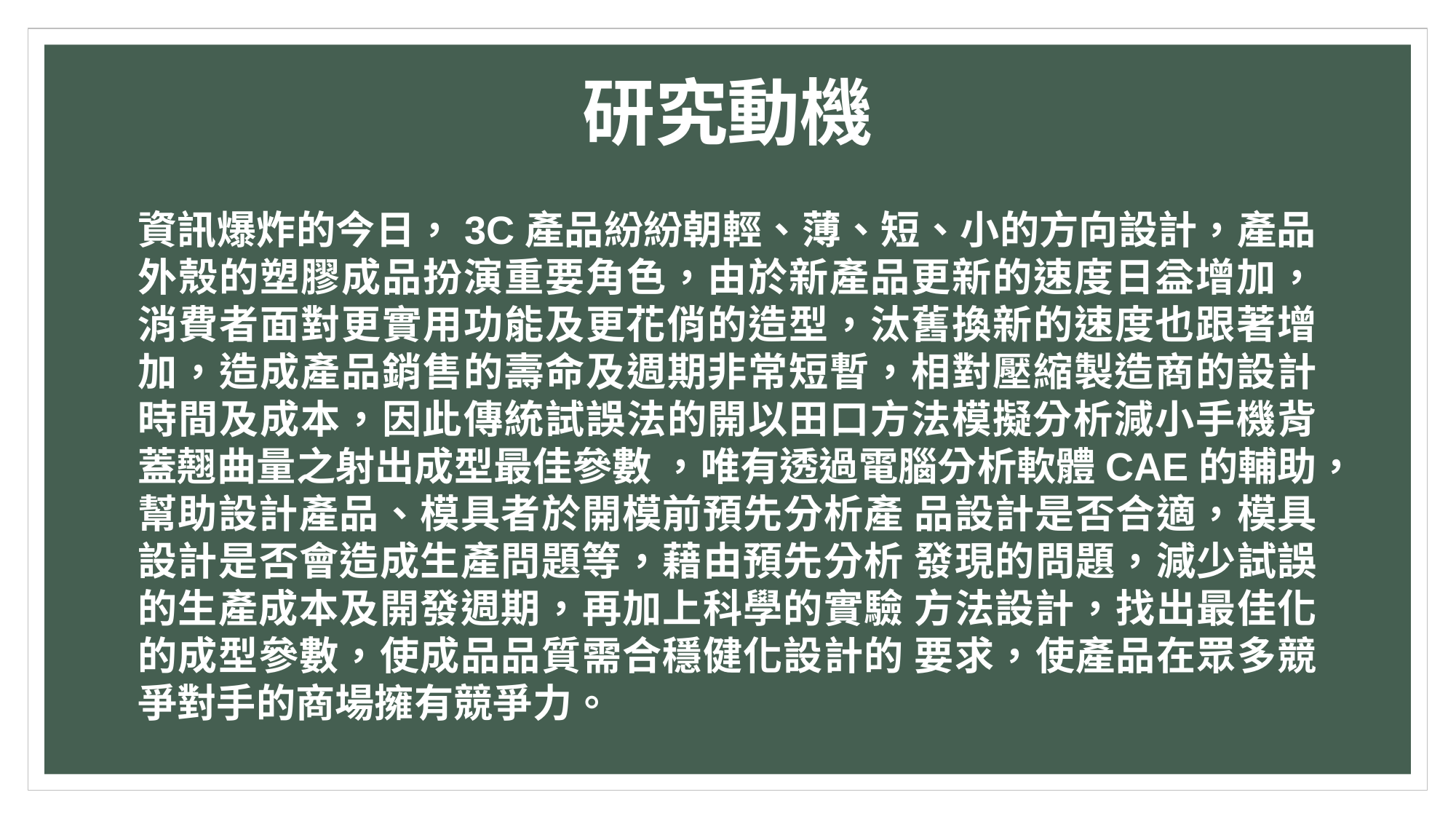

研究動機
資訊爆炸的今日，3C產品紛紛朝輕、薄、短、小的方向設計，產品外殼的塑膠成品扮演重要角色，由於新產品更新的速度日益增加，消費者面對更實用功能及更花俏的造型，汰舊換新的速度也跟著增加，造成產品銷售的壽命及週期非常短暫，相對壓縮製造商的設計時間及成本，因此傳統試誤法的開以田口方法模擬分析減小手機背蓋翹曲量之射出成型最佳參數 ，唯有透過電腦分析軟體CAE的輔助，幫助設計產品、模具者於開模前預先分析產 品設計是否合適，模具設計是否會造成生產問題等，藉由預先分析 發現的問題，減少試誤的生產成本及開發週期，再加上科學的實驗 方法設計，找出最佳化的成型參數，使成品品質需合穩健化設計的 要求，使產品在眾多競爭對手的商場擁有競爭力。